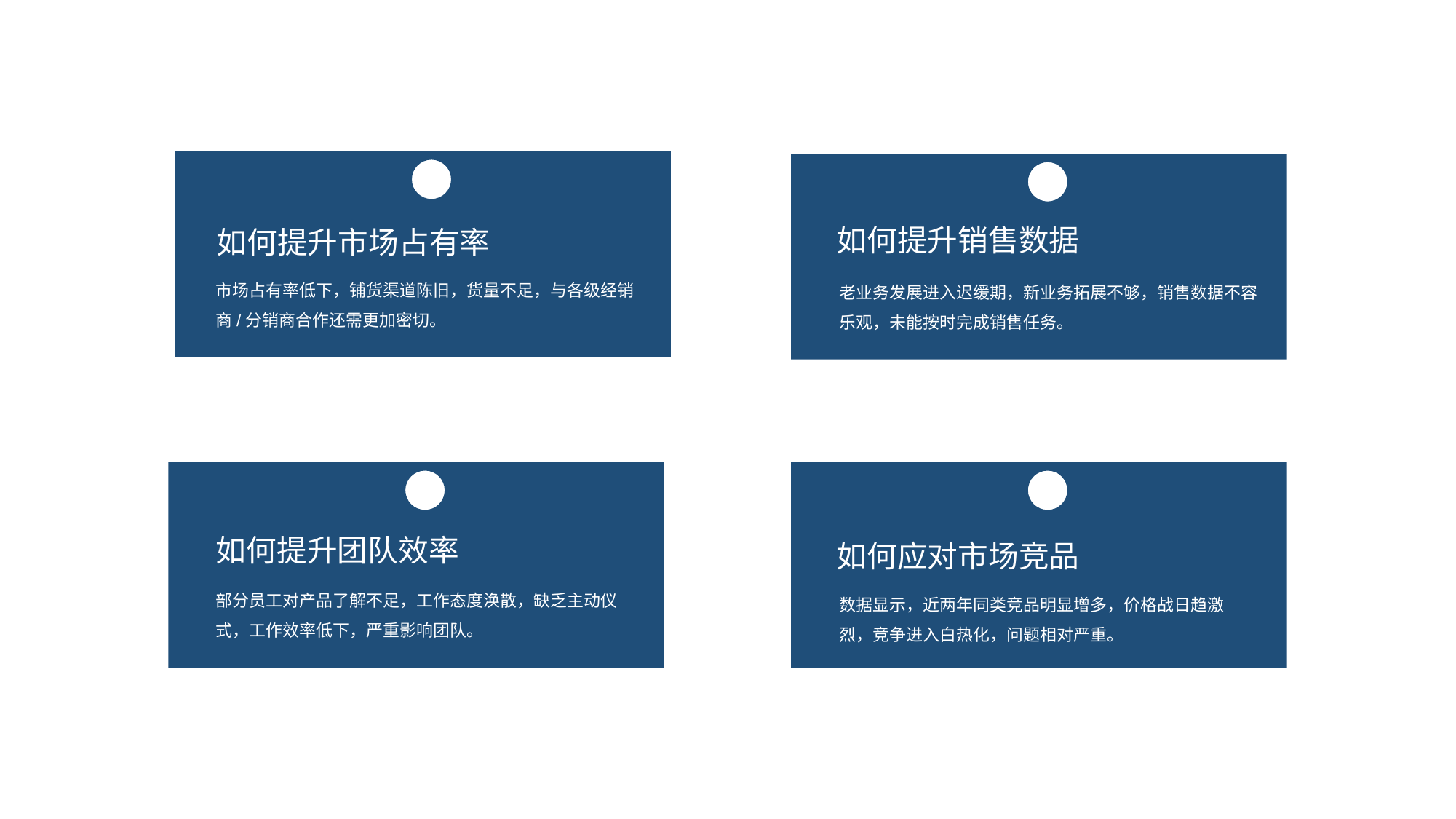

如何提升销售数据
如何提升市场占有率
市场占有率低下，铺货渠道陈旧，货量不足，与各级经销商/分销商合作还需更加密切。
老业务发展进入迟缓期，新业务拓展不够，销售数据不容乐观，未能按时完成销售任务。

如何提升团队效率
如何应对市场竞品
部分员工对产品了解不足，工作态度涣散，缺乏主动仪式，工作效率低下，严重影响团队。
数据显示，近两年同类竞品明显增多，价格战日趋激烈，竞争进入白热化，问题相对严重。